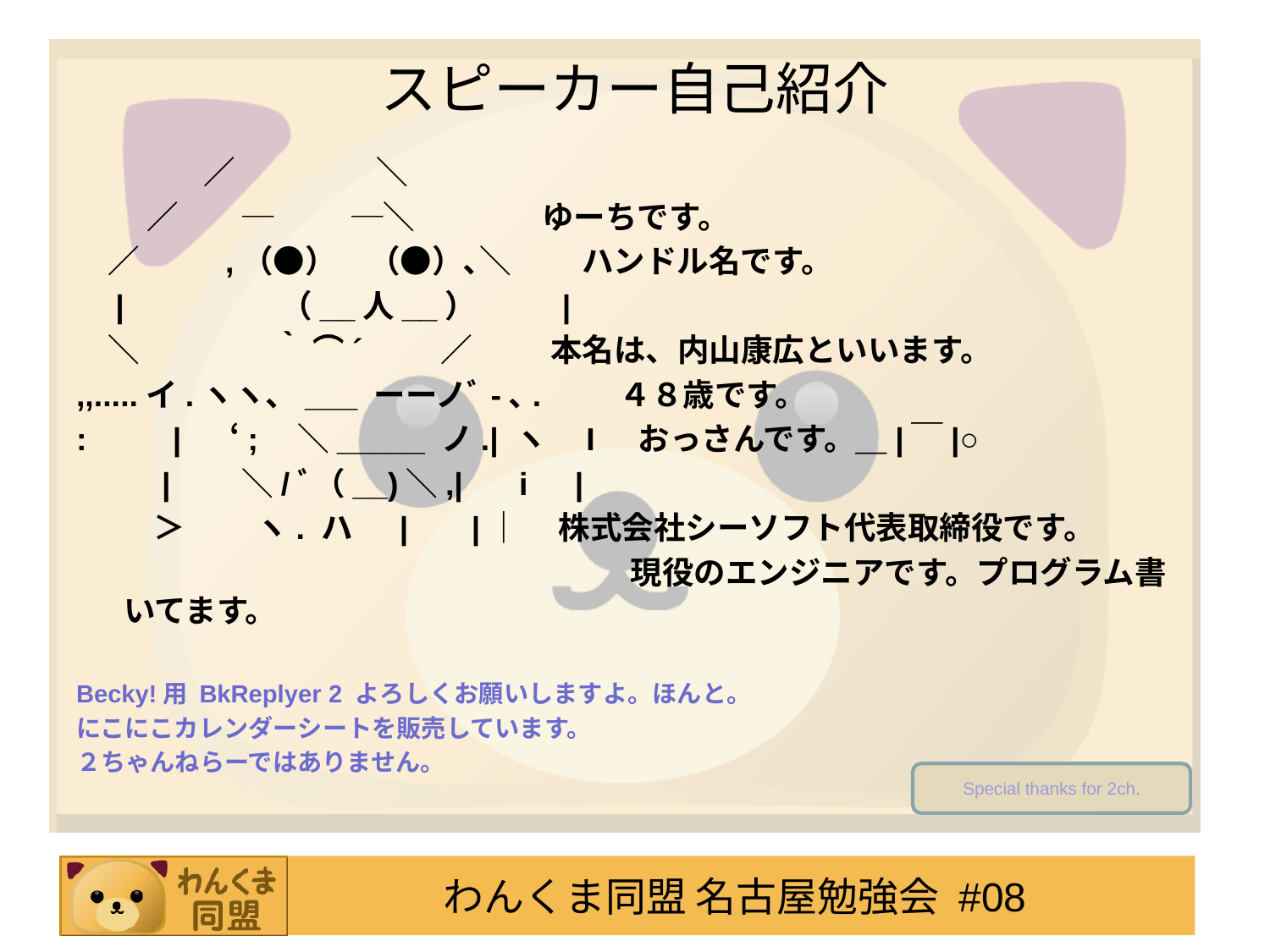

# スピーカー自己紹介
　　　　／　　 　 　＼
　　 ／　　─　 　 ─＼　　　　ゆーちです。
　／ 　　 ,（●）　（●）､＼ 　　ハンドル名です。
　|　 　　 　 （__人__）　 　 |
　＼　　　　 ｀ ⌒´　　 ／ 　　 本名は、内山康広といいます。
,,.....イ.ヽヽ、___ ーーノﾞ-､.　　 ４８歳です。
:　 　| 　‘;　＼_____ ノ.| ヽ　I    おっさんです。＿|￣|○
　 　 |　　＼/ﾞ（__)＼,| 　i　|
　 　 ＞　　 ヽ. ハ　 | 　 |｜　 株式会社シーソフト代表取締役です。
 　　　　　　　　　　　　　　　　　現役のエンジニアです。プログラム書いてます。

Becky!用 BkReplyer 2 よろしくお願いしますよ。ほんと。
にこにこカレンダーシートを販売しています。
２ちゃんねらーではありません。

Special thanks for 2ch.